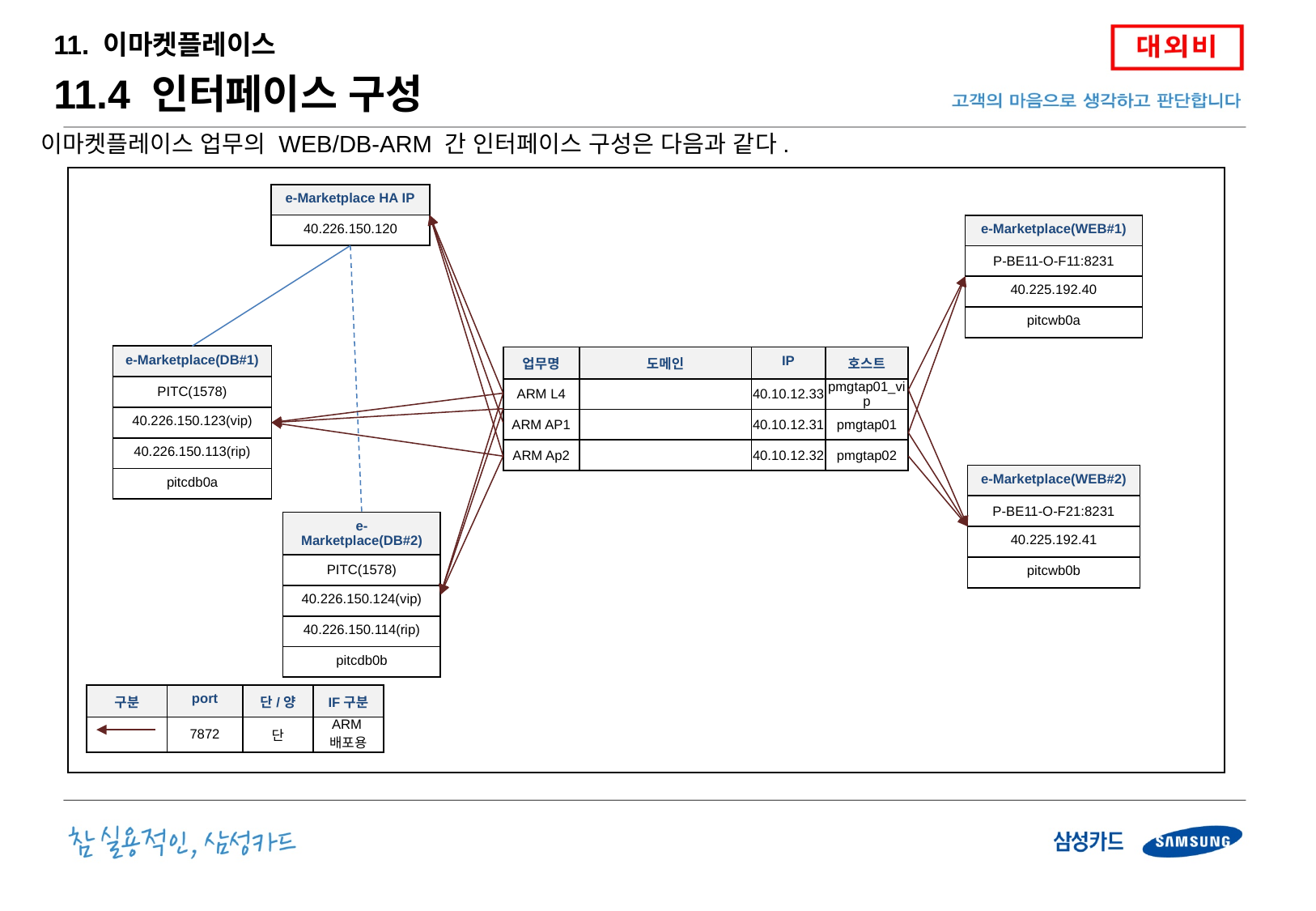

11. 이마켓플레이스
11.4 인터페이스 구성
이마켓플레이스 업무의 WEB/DB-ARM 간 인터페이스 구성은 다음과 같다.

| e-Marketplace HA IP |
| --- |
| 40.226.150.120 |
| e-Marketplace(WEB#1) |
| --- |
| P-BE11-O-F11:8231 |
| 40.225.192.40 |
| pitcwb0a |
| e-Marketplace(DB#1) |
| --- |
| PITC(1578) |
| 40.226.150.123(vip) |
| 40.226.150.113(rip) |
| pitcdb0a |
| 업무명 | 도메인 | IP | 호스트 |
| --- | --- | --- | --- |
| ARM L4 |  | 40.10.12.33 | pmgtap01\_vip |
| ARM AP1 |  | 40.10.12.31 | pmgtap01 |
| ARM Ap2 |  | 40.10.12.32 | pmgtap02 |
| e-Marketplace(WEB#2) |
| --- |
| P-BE11-O-F21:8231 |
| 40.225.192.41 |
| pitcwb0b |
| e-Marketplace(DB#2) |
| --- |
| PITC(1578) |
| 40.226.150.124(vip) |
| 40.226.150.114(rip) |
| pitcdb0b |
| 구분 | port | 단/양 | IF구분 |
| --- | --- | --- | --- |
|  | 7872 | 단 | ARM배포용 |